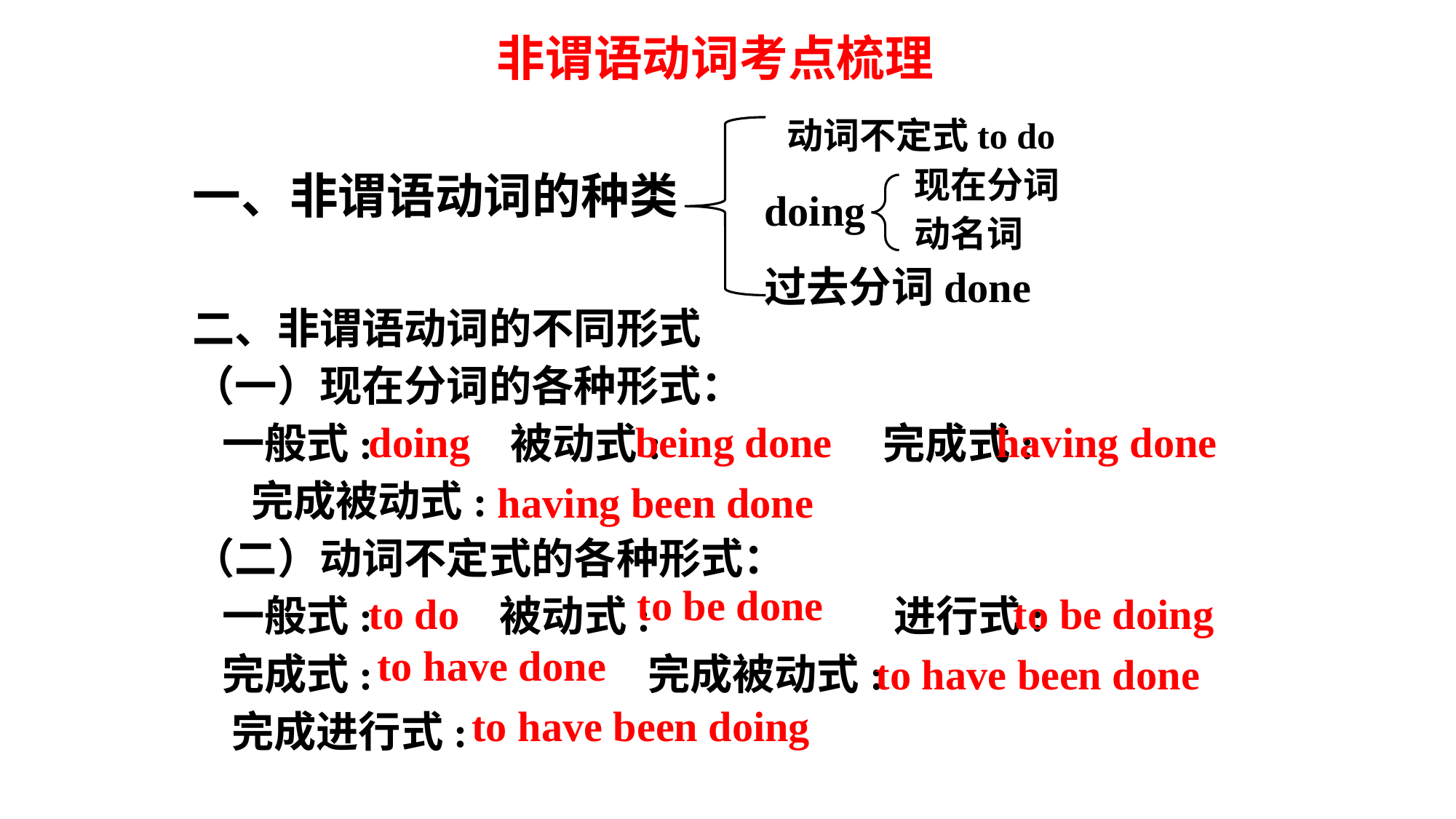

非谓语动词考点梳理
 动词不定式to do
doing
过去分词done

现在分词
动名词
一、非谓语动词的种类

二、非谓语动词的不同形式
（一）现在分词的各种形式：
  一般式:            被动式:                    完成式:
     完成被动式:
（二）动词不定式的各种形式：
  一般式:           被动式:                      进行式:
  完成式:                         完成被动式:
   完成进行式:

doing
being done
having done
having been done
 to be done
to do
to be doing
to have done
to have been done
to have been doing